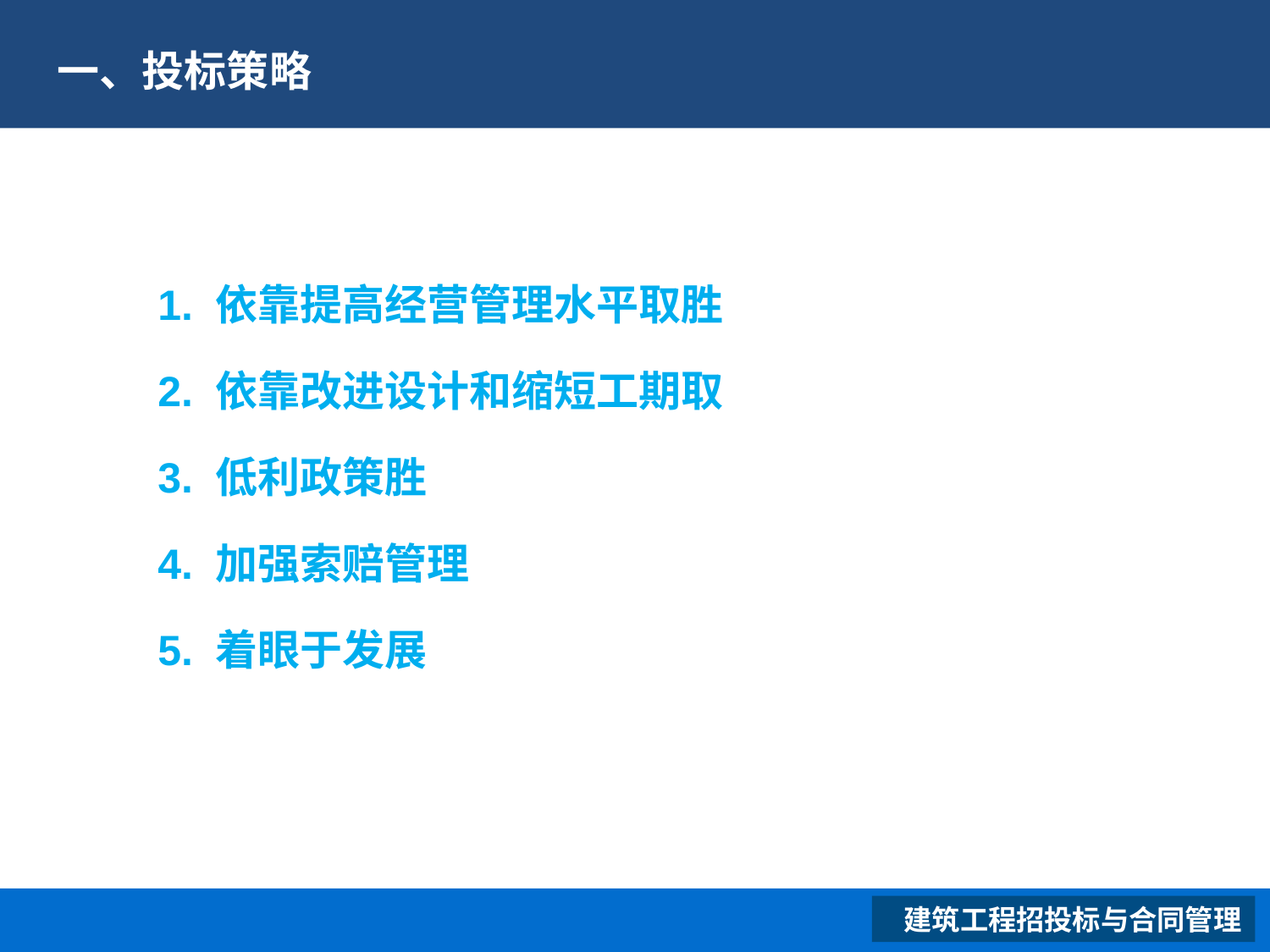

# 一、投标策略
1. 依靠提高经营管理水平取胜
2. 依靠改进设计和缩短工期取
3. 低利政策胜
4. 加强索赔管理
5. 着眼于发展

  建筑工程招投标与合同管理
XXXXXXXXXXXXXXXXXX